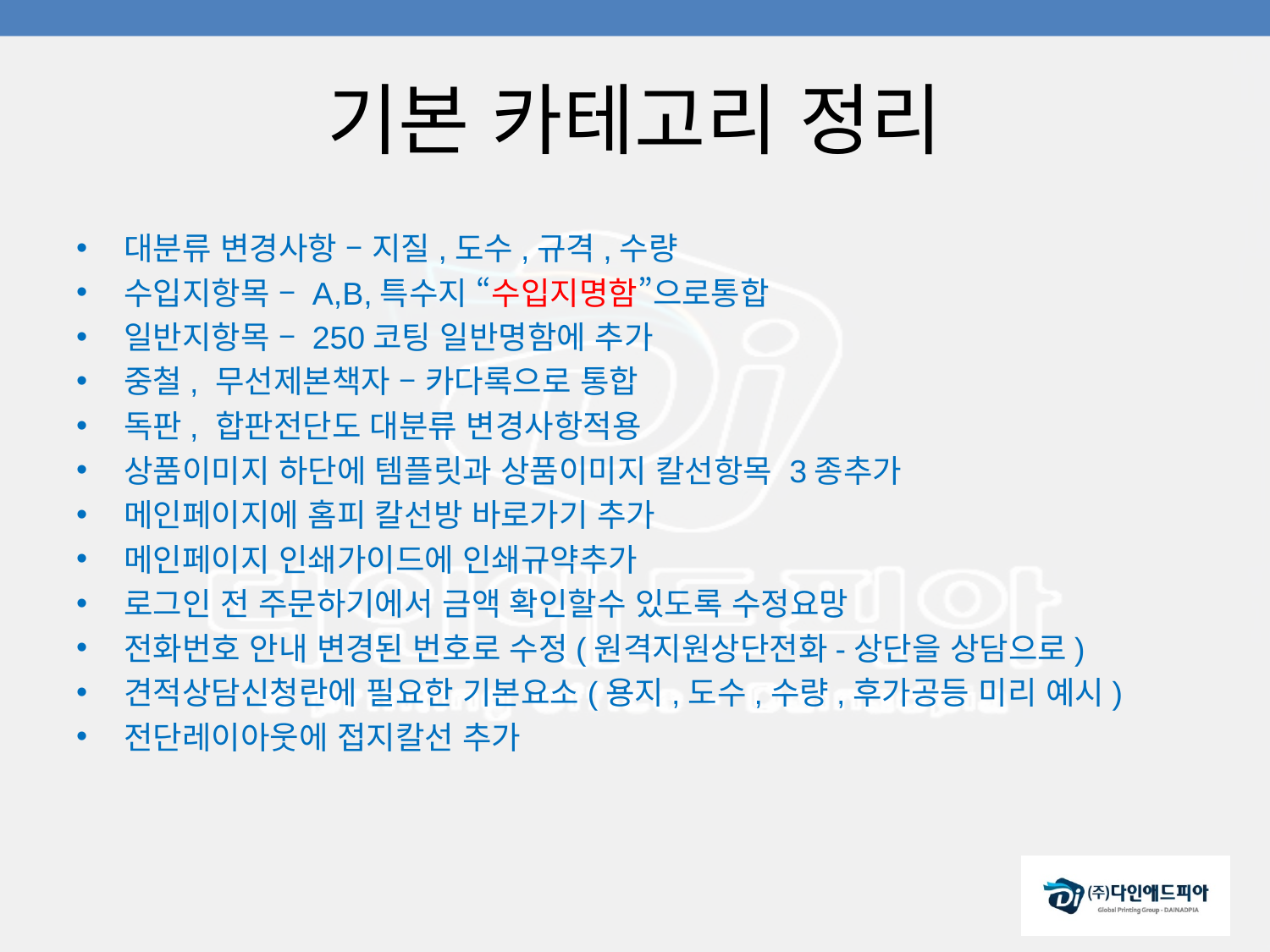

# 기본 카테고리 정리
대분류 변경사항 – 지질,도수,규격,수량
수입지항목 – A,B,특수지 “수입지명함”으로통합
일반지항목 – 250코팅 일반명함에 추가
중철, 무선제본책자 – 카다록으로 통합
독판, 합판전단도 대분류 변경사항적용
상품이미지 하단에 템플릿과 상품이미지 칼선항목 3종추가
메인페이지에 홈피 칼선방 바로가기 추가
메인페이지 인쇄가이드에 인쇄규약추가
로그인 전 주문하기에서 금액 확인할수 있도록 수정요망
전화번호 안내 변경된 번호로 수정(원격지원상단전화-상단을 상담으로)
견적상담신청란에 필요한 기본요소(용지,도수,수량,후가공등 미리 예시)
전단레이아웃에 접지칼선 추가